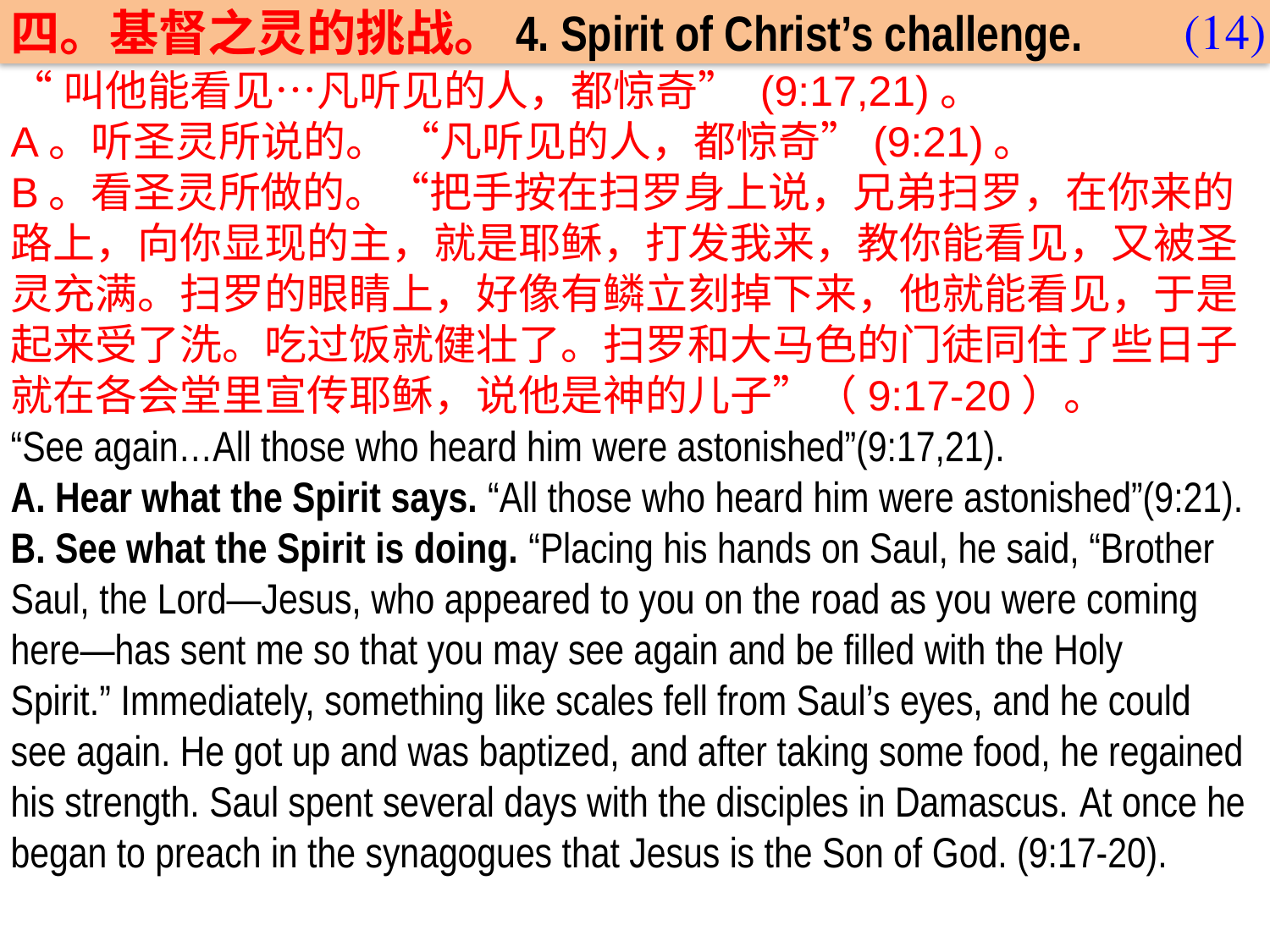

(14)
四。基督之灵的挑战。4. Spirit of Christ’s challenge.

“叫他能看见…凡听见的人，都惊奇” (9:17,21)。
A。听圣灵所说的。 “凡听见的人，都惊奇”(9:21)。
B。看圣灵所做的。“把手按在扫罗身上说，兄弟扫罗，在你来的路上，向你显现的主，就是耶稣，打发我来，教你能看见，又被圣灵充满。扫罗的眼睛上，好像有鳞立刻掉下来，他就能看见，于是起来受了洗。吃过饭就健壮了。扫罗和大马色的门徒同住了些日子就在各会堂里宣传耶稣，说他是神的儿子”（9:17-20）。
“See again…All those who heard him were astonished”(9:17,21).
A. Hear what the Spirit says. “All those who heard him were astonished”(9:21).
B. See what the Spirit is doing. “Placing his hands on Saul, he said, “Brother Saul, the Lord—Jesus, who appeared to you on the road as you were coming here—has sent me so that you may see again and be filled with the Holy Spirit.” Immediately, something like scales fell from Saul’s eyes, and he could see again. He got up and was baptized, and after taking some food, he regained his strength. Saul spent several days with the disciples in Damascus. At once he began to preach in the synagogues that Jesus is the Son of God. (9:17-20).